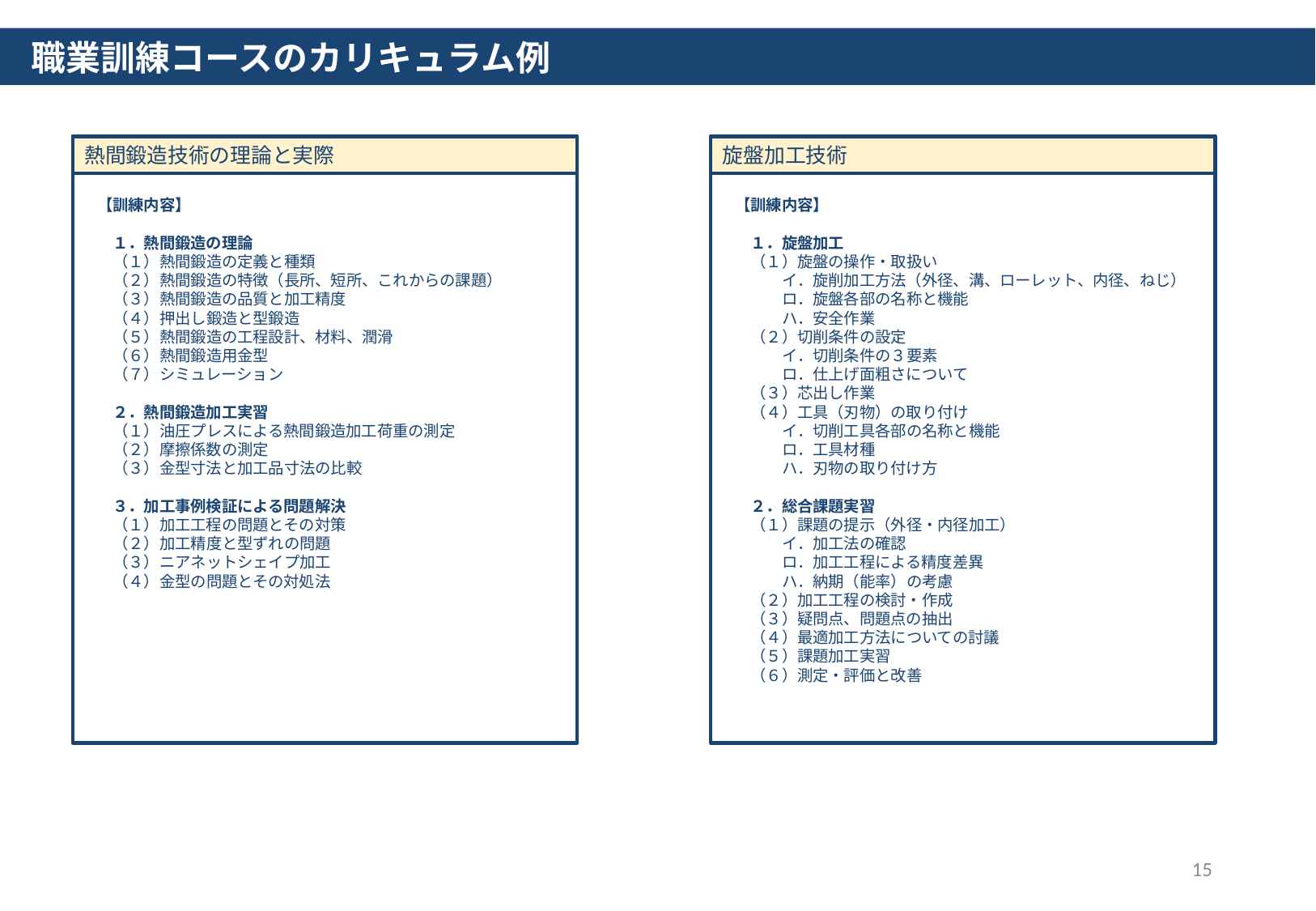

職業訓練コースのカリキュラム例

熱間鍛造技術の理論と実際
【訓練内容】

　１．熱間鍛造の理論
　（１）熱間鍛造の定義と種類
　（２）熱間鍛造の特徴（長所、短所、これからの課題）
　（３）熱間鍛造の品質と加工精度
　（４）押出し鍛造と型鍛造
　（５）熱間鍛造の工程設計、材料、潤滑
　（６）熱間鍛造用金型
　（７）シミュレーション

　２．熱間鍛造加工実習
　（１）油圧プレスによる熱間鍛造加工荷重の測定
　（２）摩擦係数の測定
　（３）金型寸法と加工品寸法の比較

　３．加工事例検証による問題解決
　（１）加工工程の問題とその対策
　（２）加工精度と型ずれの問題
　（３）ニアネットシェイプ加工
　（４）金型の問題とその対処法

旋盤加工技術
【訓練内容】

　１．旋盤加工
　（１）旋盤の操作・取扱い
　　　イ．旋削加工方法（外径、溝、ローレット、内径、ねじ）
　　　ロ．旋盤各部の名称と機能
　　　ハ．安全作業
　（２）切削条件の設定
　　　イ．切削条件の３要素
　　　ロ．仕上げ面粗さについて
　（３）芯出し作業
　（４）工具（刃物）の取り付け
　　　イ．切削工具各部の名称と機能
　　　ロ．工具材種
　　　ハ．刃物の取り付け方

　２．総合課題実習
　（１）課題の提示（外径・内径加工）
　　　イ．加工法の確認
　　　ロ．加工工程による精度差異
　　　ハ．納期（能率）の考慮
　（２）加工工程の検討・作成
　（３）疑問点、問題点の抽出
　（４）最適加工方法についての討議
　（５）課題加工実習
　（６）測定・評価と改善
15